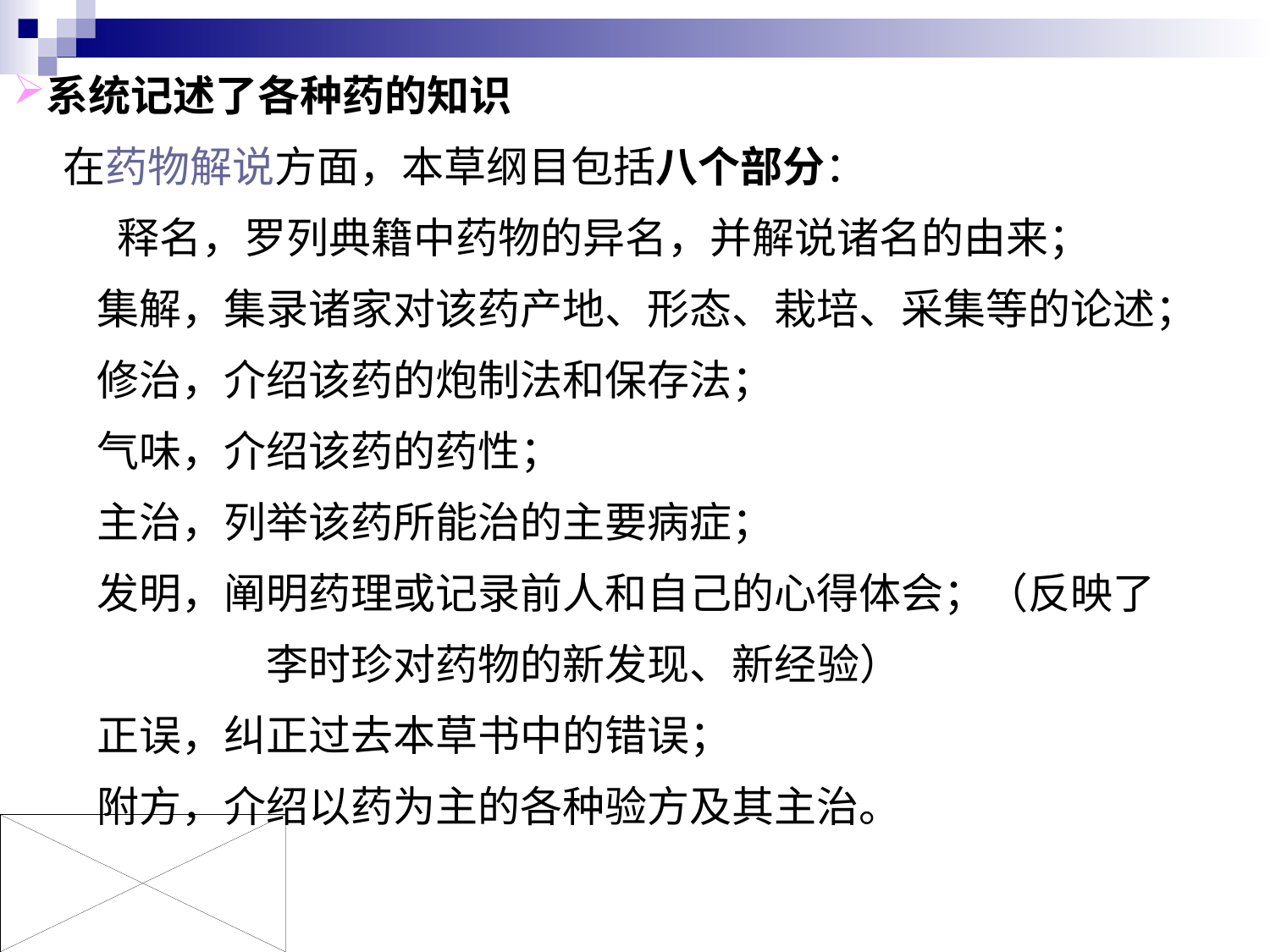

系统记述了各种药的知识
   在药物解说方面，本草纲目包括八个部分：
       释名，罗列典籍中药物的异名，并解说诸名的由来；
　　集解，集录诸家对该药产地、形态、栽培、采集等的论述；
　　修治，介绍该药的炮制法和保存法；
　　气味，介绍该药的药性；
　　主治，列举该药所能治的主要病症；
　　发明，阐明药理或记录前人和自己的心得体会；（反映了
                  李时珍对药物的新发现、新经验）
　　正误，纠正过去本草书中的错误；
　　附方，介绍以药为主的各种验方及其主治。